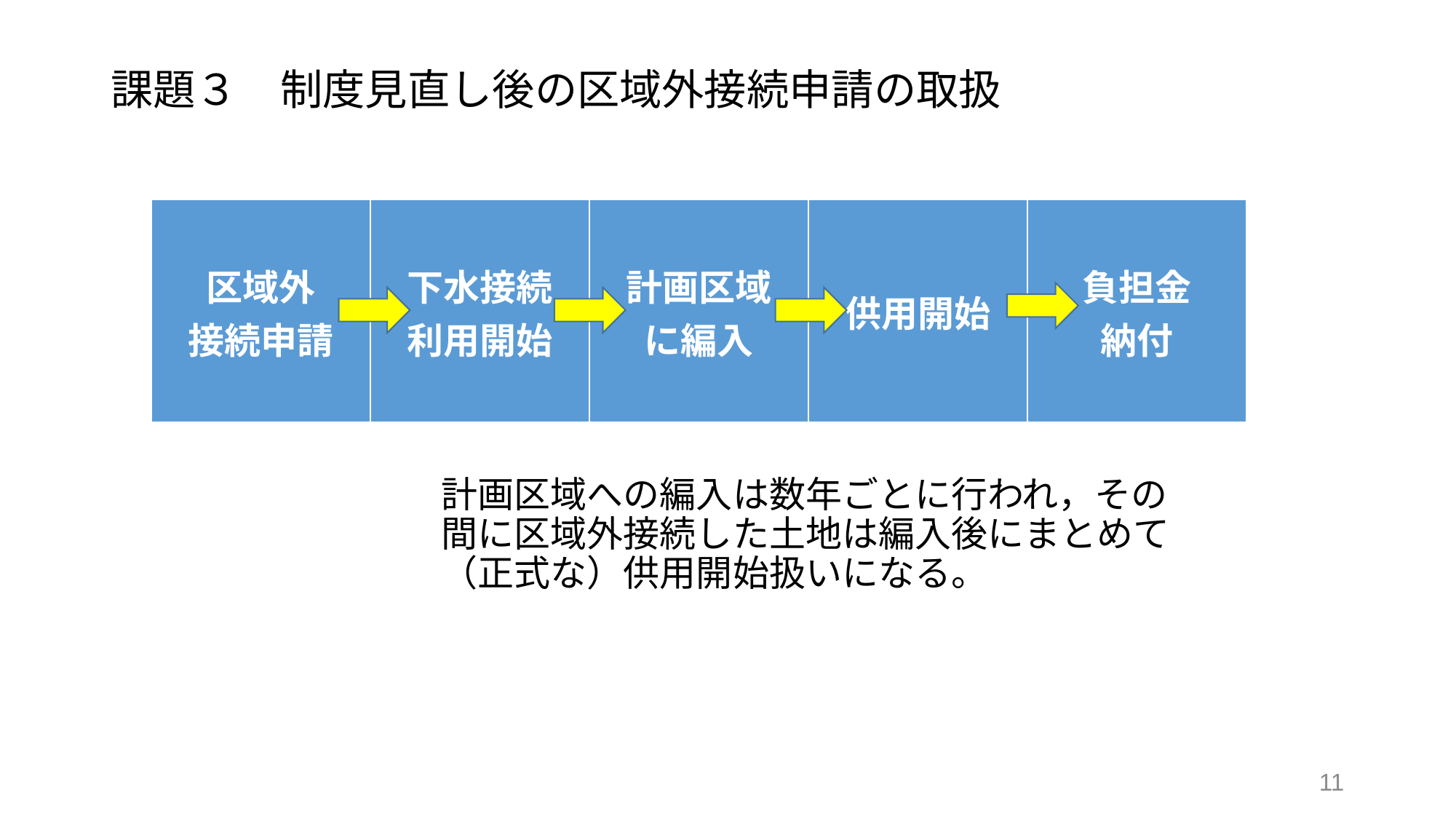

課題３　制度見直し後の区域外接続申請の取扱

| 区域外 接続申請 | 下水接続 利用開始 | 計画区域 に編入 | 供用開始 | 負担金 納付 |
| --- | --- | --- | --- | --- |

計画区域への編入は数年ごとに行われ，その間に区域外接続した土地は編入後にまとめて（正式な）供用開始扱いになる。

11